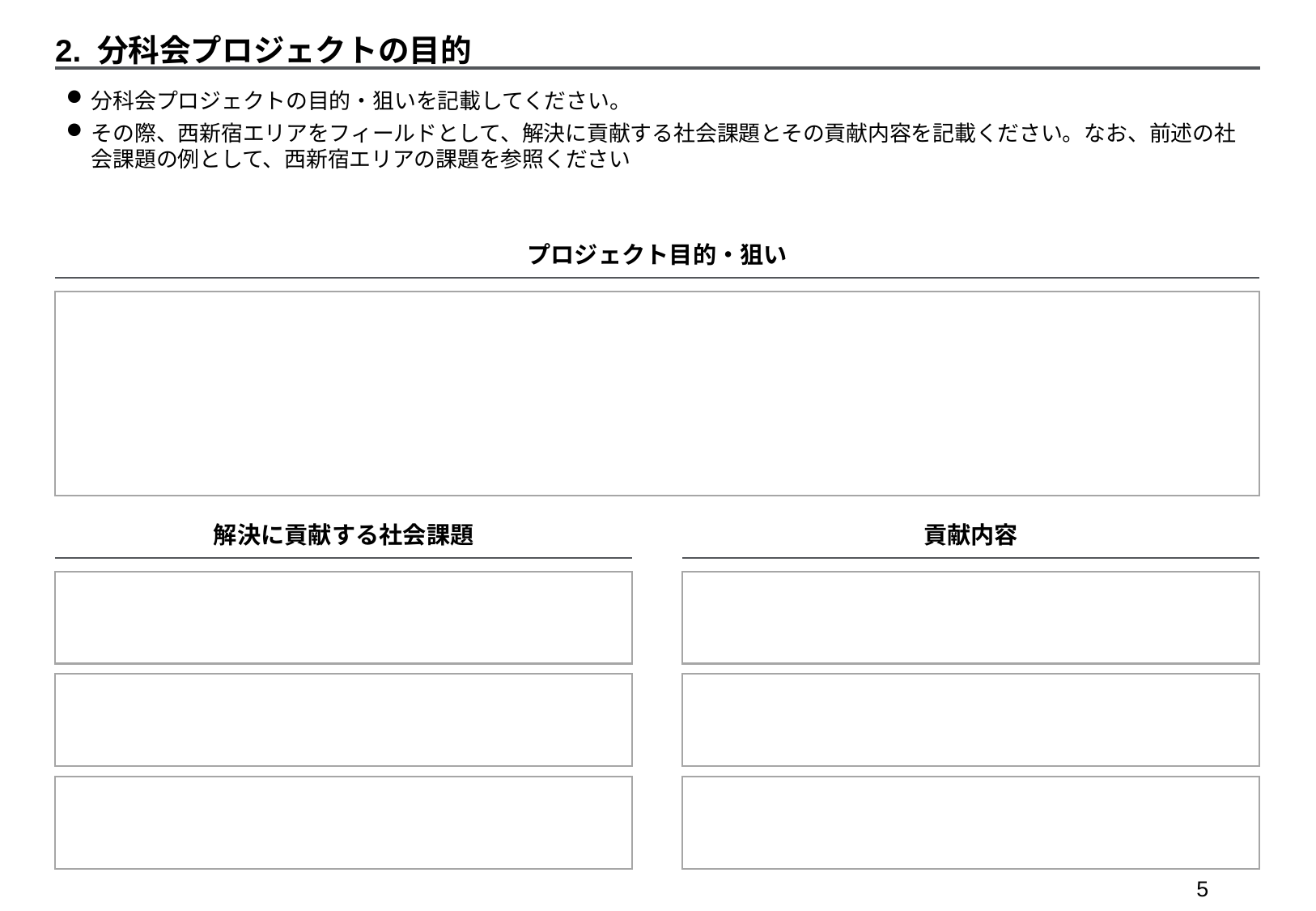

2. 分科会プロジェクトの目的
分科会プロジェクトの目的・狙いを記載してください。
その際、西新宿エリアをフィールドとして、解決に貢献する社会課題とその貢献内容を記載ください。なお、前述の社会課題の例として、西新宿エリアの課題を参照ください
プロジェクト目的・狙い

解決に貢献する社会課題
貢献内容

5